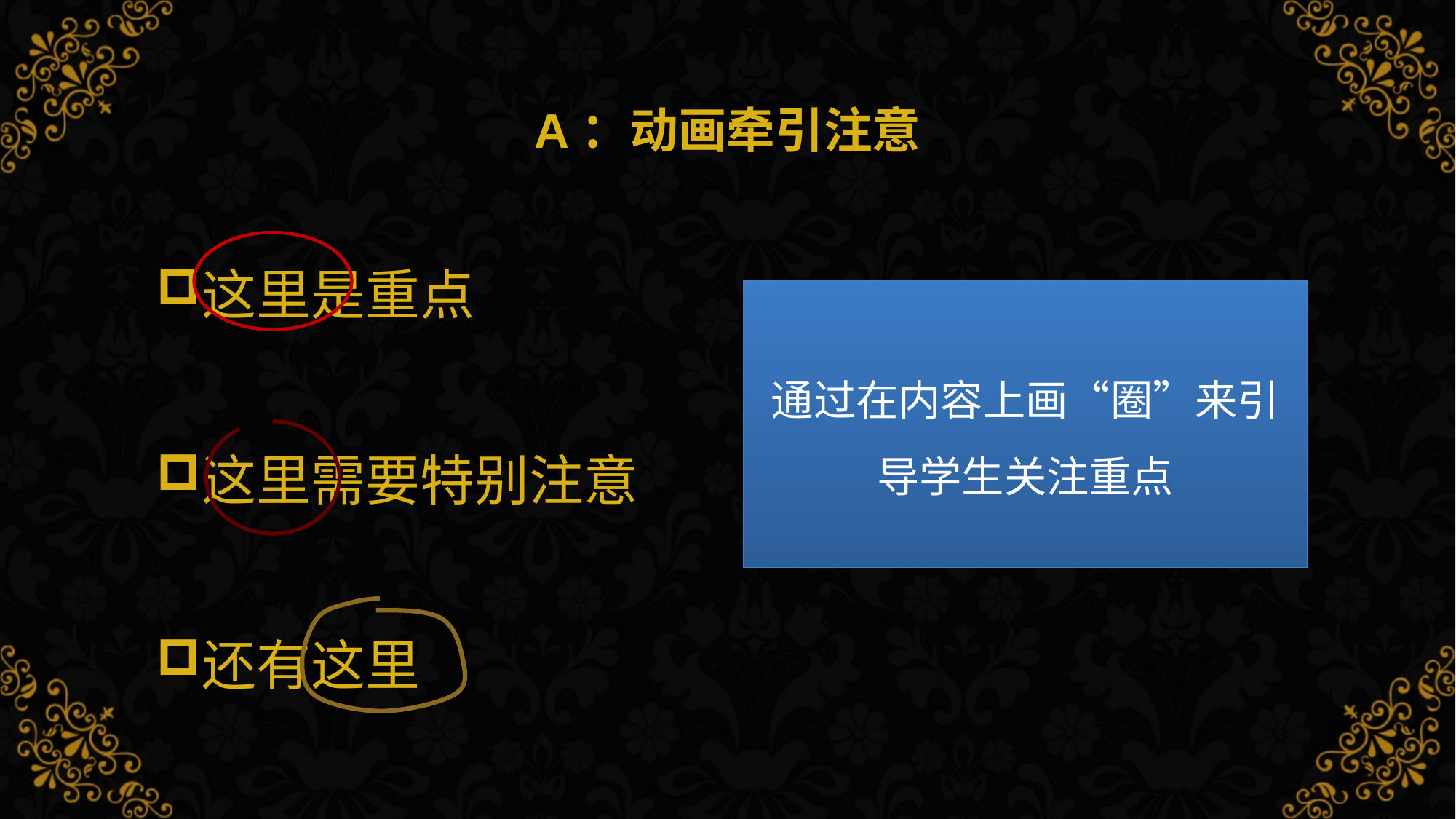

# A：动画牵引注意

这里是重点

这里需要特别注意

还有这里
通过在内容上画“圈”来引导学生关注重点